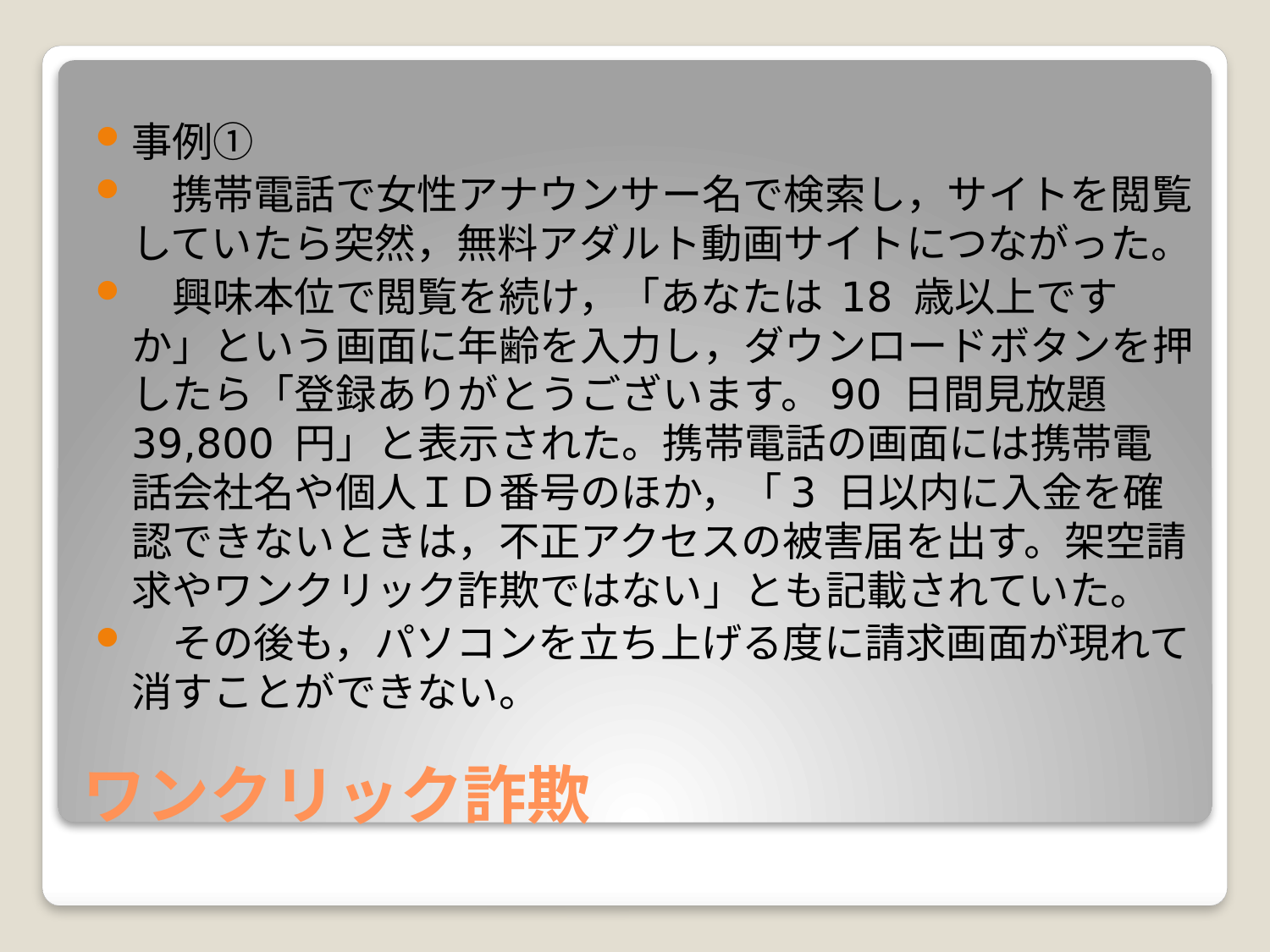

事例①
　携帯電話で女性アナウンサー名で検索し，サイトを閲覧していたら突然，無料アダルト動画サイトにつながった。
　興味本位で閲覧を続け，「あなたは 18 歳以上ですか」という画面に年齢を入力し，ダウンロードボタンを押したら「登録ありがとうございます。90 日間見放題 39,800 円」と表示された。携帯電話の画面には携帯電話会社名や個人ＩＤ番号のほか，「3 日以内に入金を確認できないときは，不正アクセスの被害届を出す。架空請求やワンクリック詐欺ではない」とも記載されていた。
　その後も，パソコンを立ち上げる度に請求画面が現れて消すことができない。
# ワンクリック詐欺